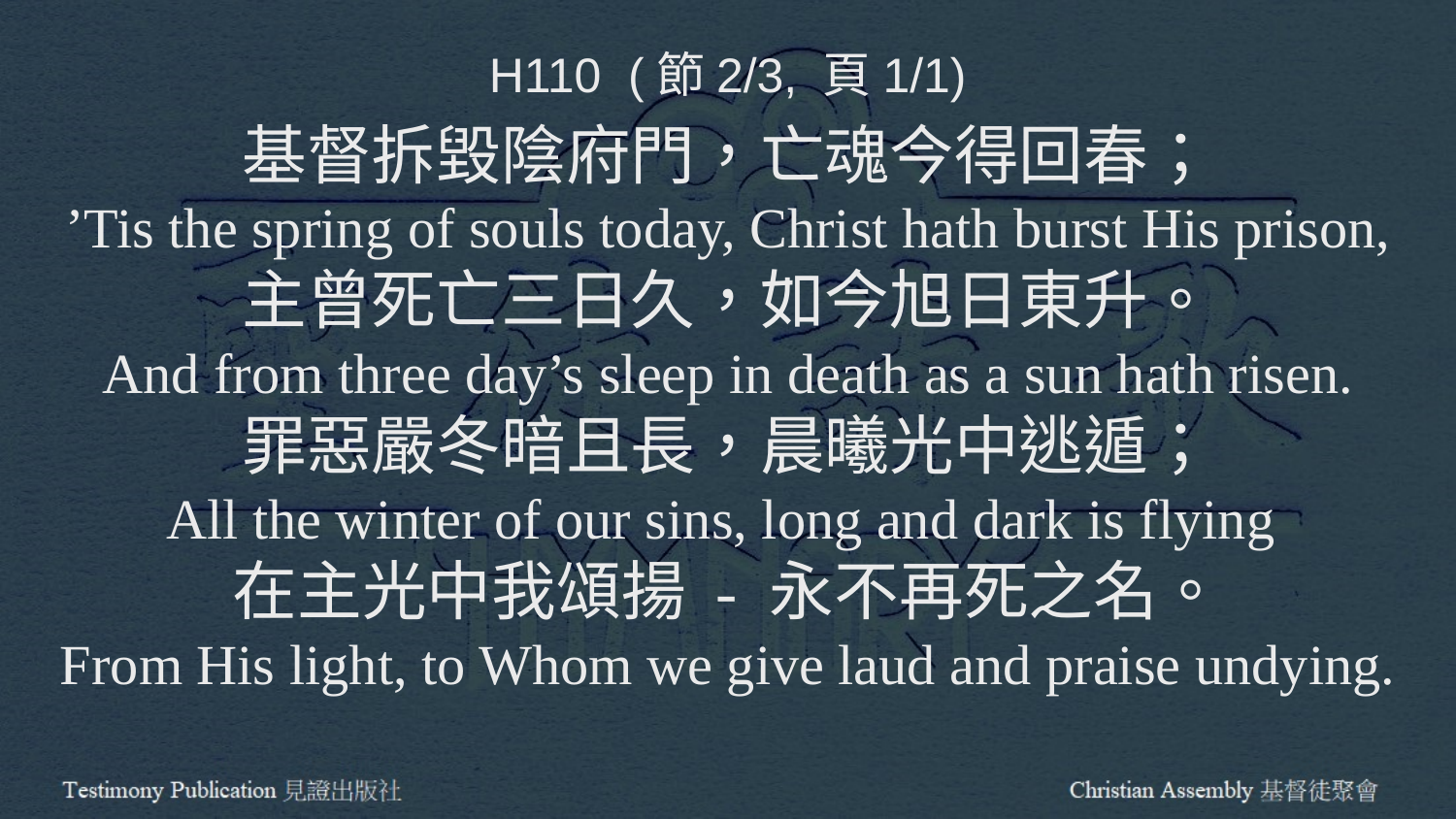

H110  (節2/3, 頁1/1)
基督拆毀陰府門，亡魂今得回春；
’Tis the spring of souls today, Christ hath burst His prison,
主曾死亡三日久，如今旭日東升。
And from three day’s sleep in death as a sun hath risen.
罪惡嚴冬暗且長，晨曦光中逃遁；
All the winter of our sins, long and dark is flying
在主光中我頌揚 - 永不再死之名。
From His light, to Whom we give laud and praise undying.